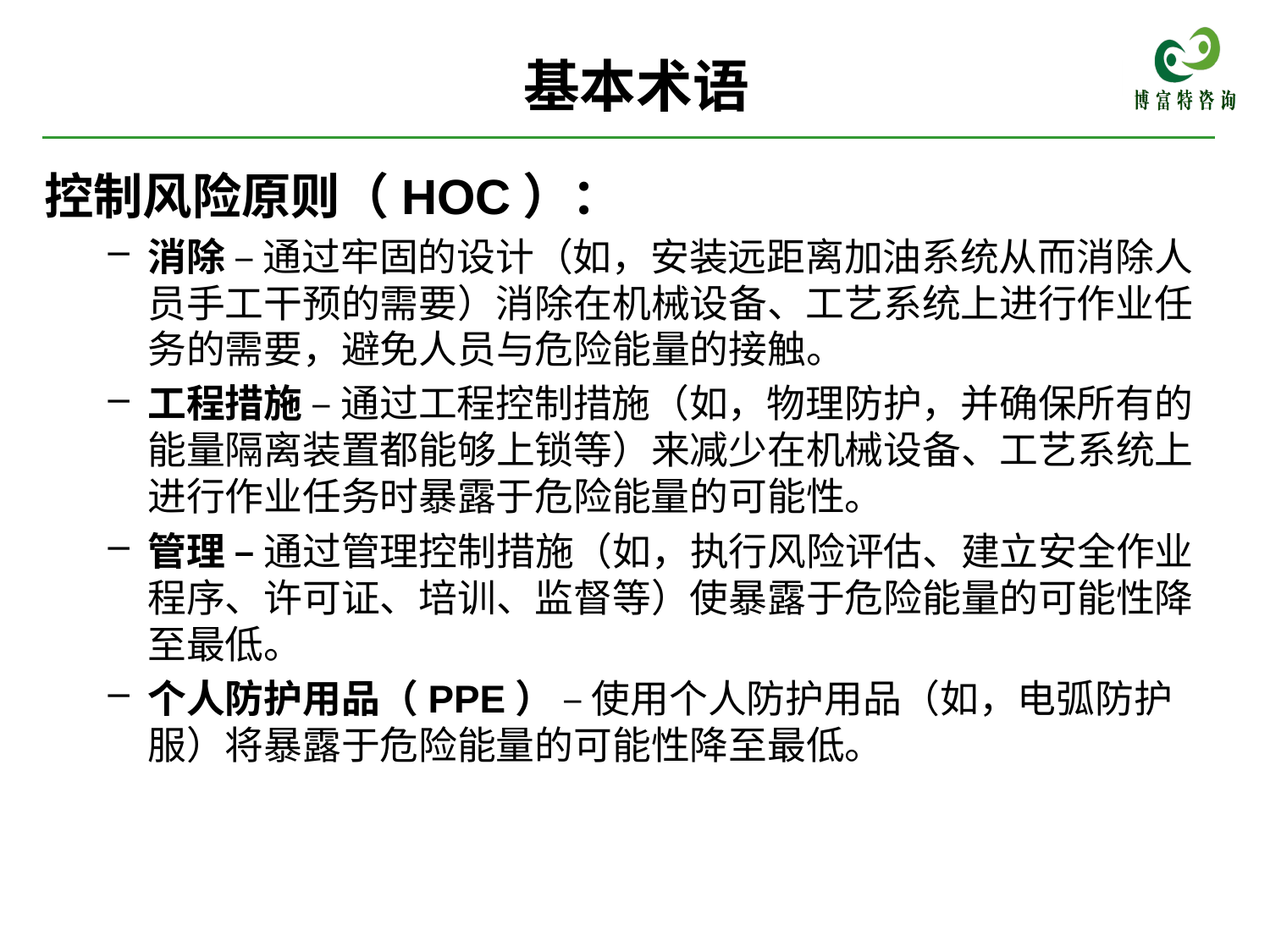

# 基本术语
控制风险原则（HOC）：
消除 – 通过牢固的设计（如，安装远距离加油系统从而消除人员手工干预的需要）消除在机械设备、工艺系统上进行作业任务的需要，避免人员与危险能量的接触。
工程措施 – 通过工程控制措施（如，物理防护，并确保所有的能量隔离装置都能够上锁等）来减少在机械设备、工艺系统上进行作业任务时暴露于危险能量的可能性。
管理 – 通过管理控制措施（如，执行风险评估、建立安全作业程序、许可证、培训、监督等）使暴露于危险能量的可能性降至最低。
个人防护用品（PPE） – 使用个人防护用品（如，电弧防护服）将暴露于危险能量的可能性降至最低。